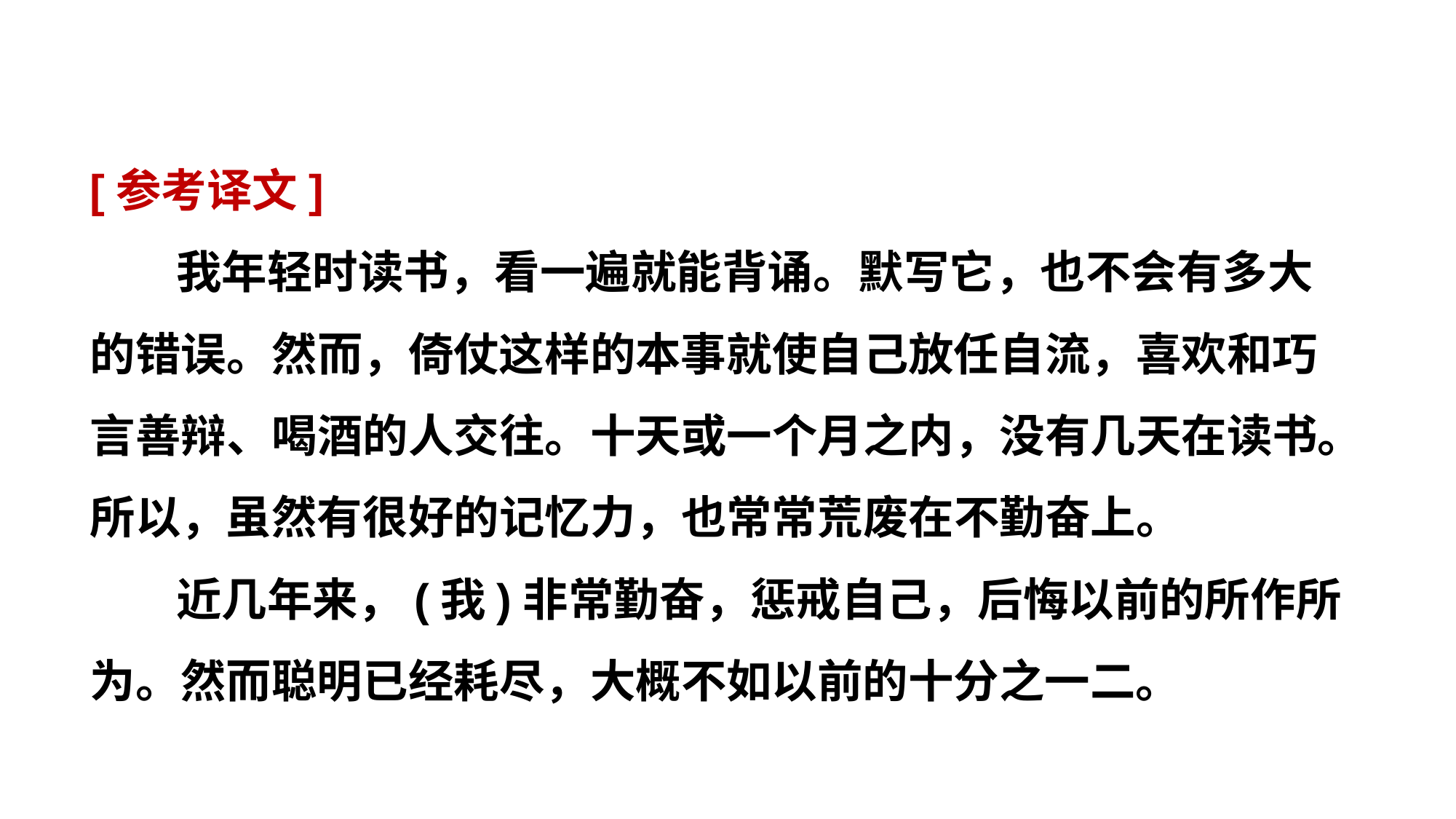

[参考译文]
我年轻时读书，看一遍就能背诵。默写它，也不会有多大的错误。然而，倚仗这样的本事就使自己放任自流，喜欢和巧言善辩、喝酒的人交往。十天或一个月之内，没有几天在读书。所以，虽然有很好的记忆力，也常常荒废在不勤奋上。
近几年来，(我)非常勤奋，惩戒自己，后悔以前的所作所为。然而聪明已经耗尽，大概不如以前的十分之一二。